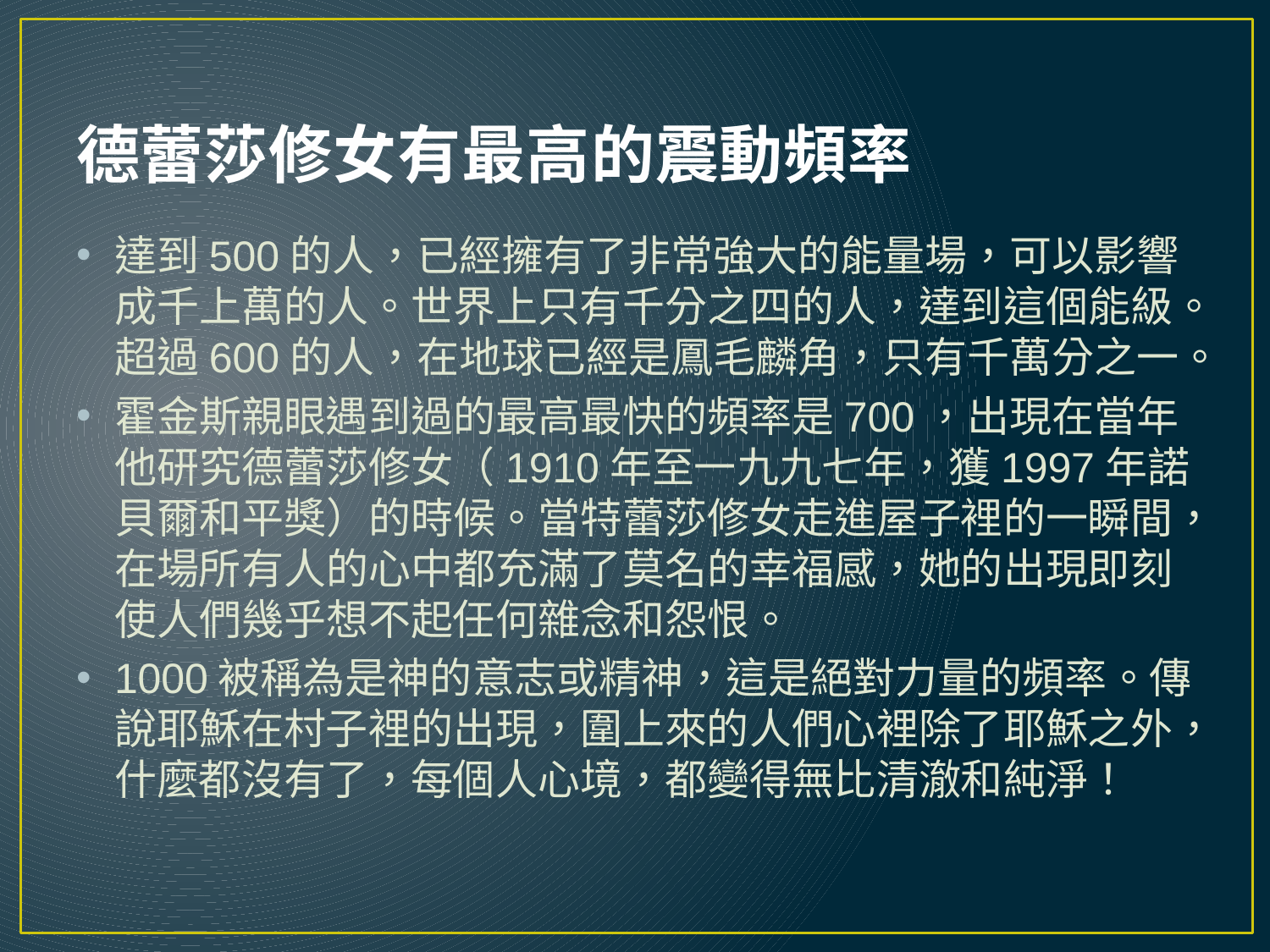

# 德蕾莎修女有最高的震動頻率
達到500的人，已經擁有了非常強大的能量場，可以影響成千上萬的人。世界上只有千分之四的人，達到這個能級。超過600的人，在地球已經是鳳毛麟角，只有千萬分之一。
霍金斯親眼遇到過的最高最快的頻率是700，出現在當年他研究德蕾莎修女（1910年至一九九七年，獲1997年諾貝爾和平獎）的時候。當特蕾莎修女走進屋子裡的一瞬間，在場所有人的心中都充滿了莫名的幸福感，她的出現即刻使人們幾乎想不起任何雜念和怨恨。
1000被稱為是神的意志或精神，這是絕對力量的頻率。傳說耶穌在村子裡的出現，圍上來的人們心裡除了耶穌之外，什麼都沒有了，每個人心境，都變得無比清澈和純淨！